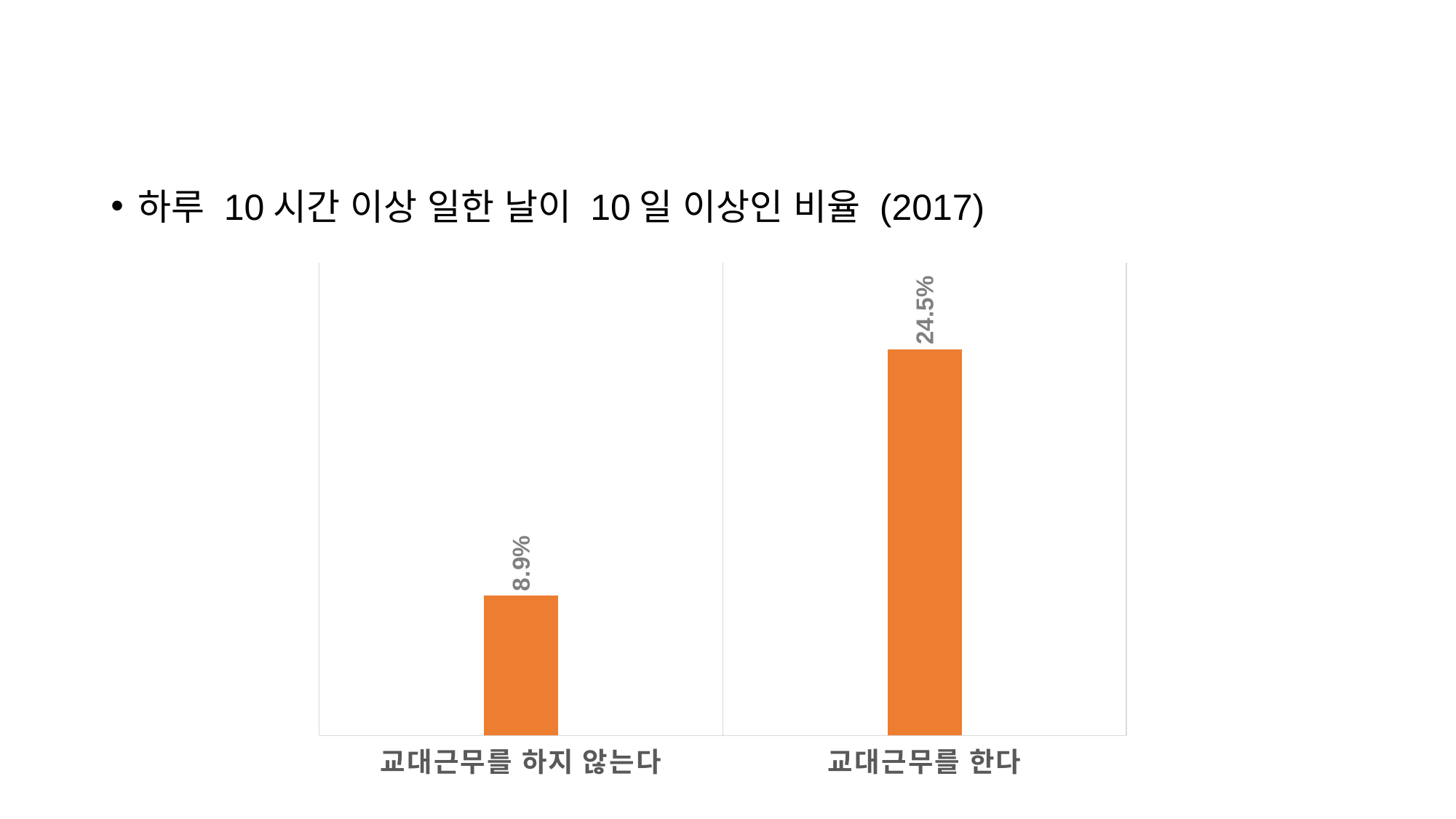

#
하루 10시간 이상 일한 날이 10일 이상인 비율 (2017)

### Chart

| Category | 10시간 이상 일한 날이 10일 이상인 비율 |
|---|---|
| 교대근무를 하지 않는다 | 0.08882653649536844 |
| 교대근무를 한다 | 0.2449315068493151 |